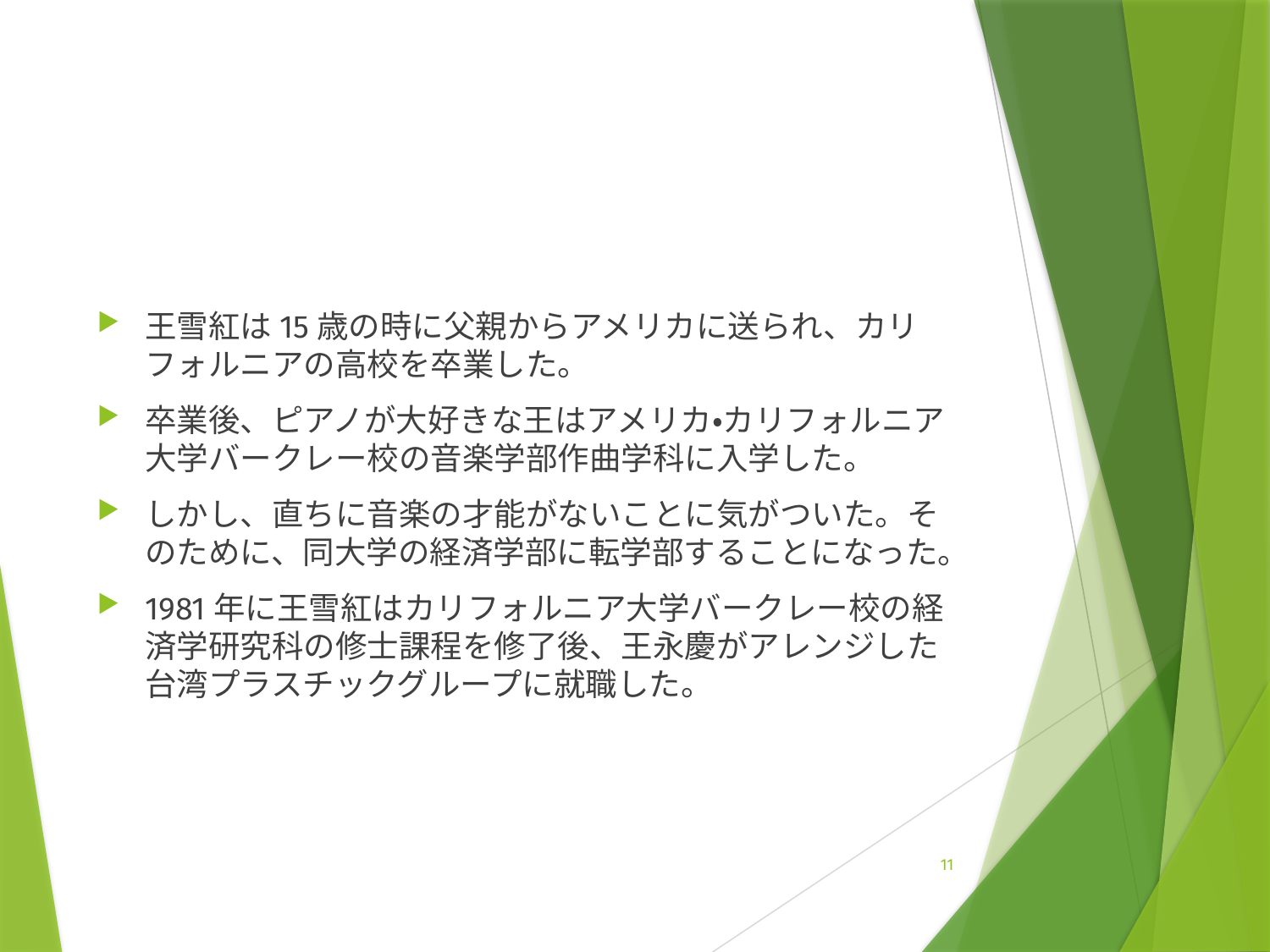

#
王雪紅は15歳の時に父親からアメリカに送られ、カリフォルニアの高校を卒業した。
卒業後、ピアノが大好きな王はアメリカ・カリフォルニア大学バークレー校の音楽学部作曲学科に入学した。
しかし、直ちに音楽の才能がないことに気がついた。そのために、同大学の経済学部に転学部することになった。
1981年に王雪紅はカリフォルニア大学バークレー校の経済学研究科の修士課程を修了後、王永慶がアレンジした台湾プラスチックグループに就職した。

11